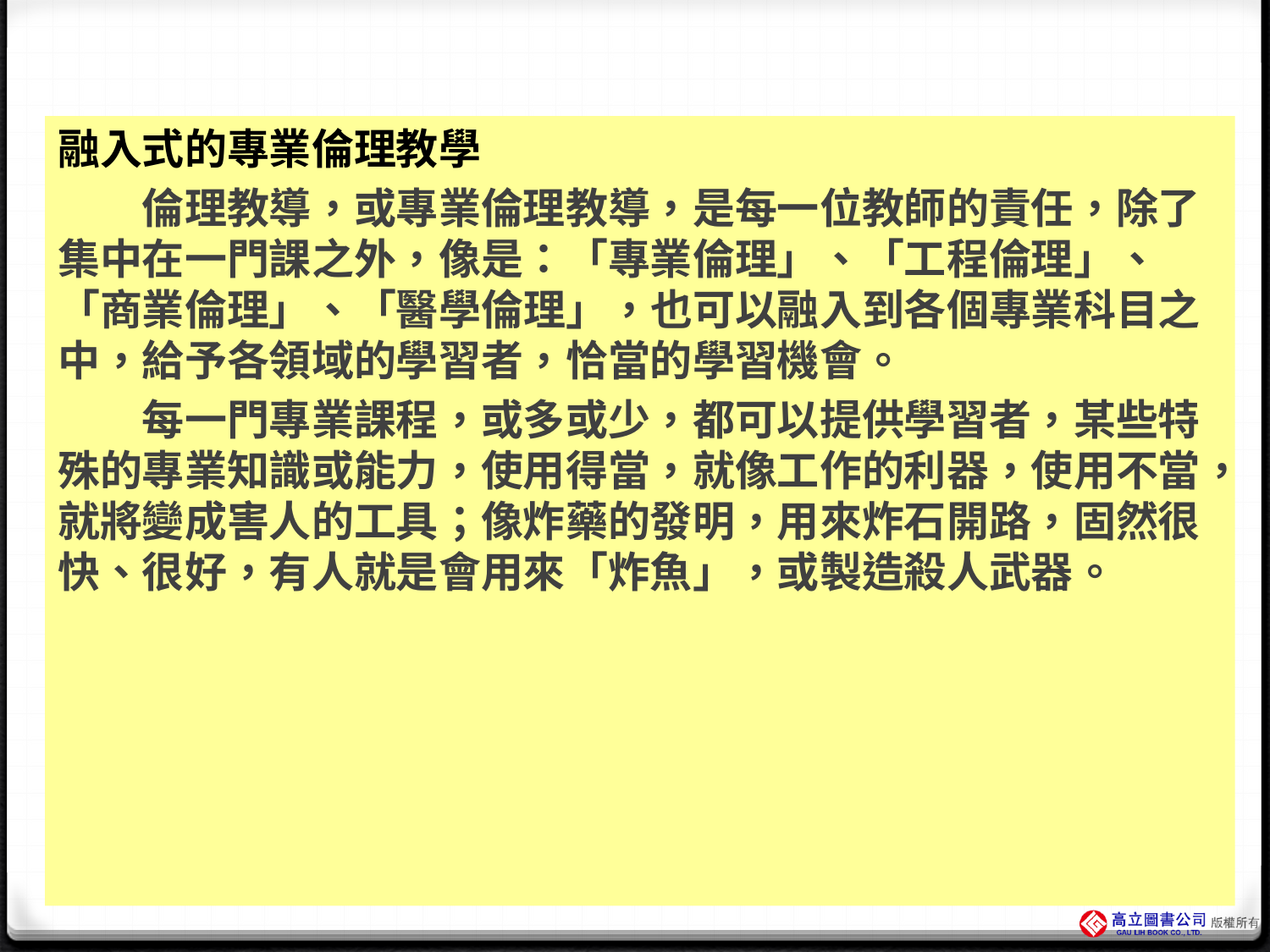

#
融入式的專業倫理教學
　　倫理教導，或專業倫理教導，是每一位教師的責任，除了集中在一門課之外，像是：「專業倫理」、「工程倫理」、「商業倫理」、「醫學倫理」，也可以融入到各個專業科目之中，給予各領域的學習者，恰當的學習機會。
　　每一門專業課程，或多或少，都可以提供學習者，某些特殊的專業知識或能力，使用得當，就像工作的利器，使用不當，就將變成害人的工具；像炸藥的發明，用來炸石開路，固然很快、很好，有人就是會用來「炸魚」，或製造殺人武器。